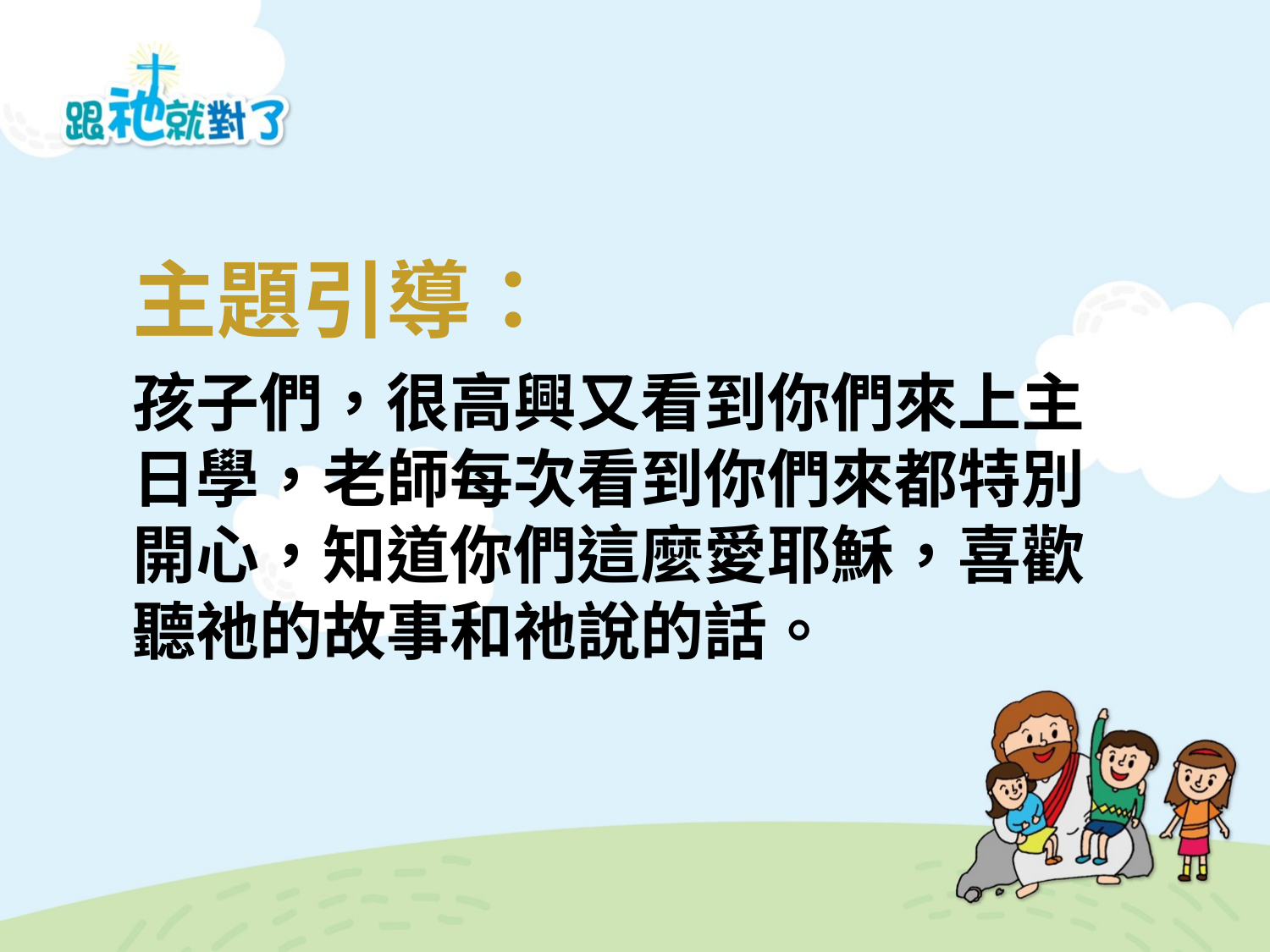

主題引導：
孩子們，很高興又看到你們來上主日學，老師每次看到你們來都特別開心，知道你們這麼愛耶穌，喜歡聽祂的故事和祂說的話。